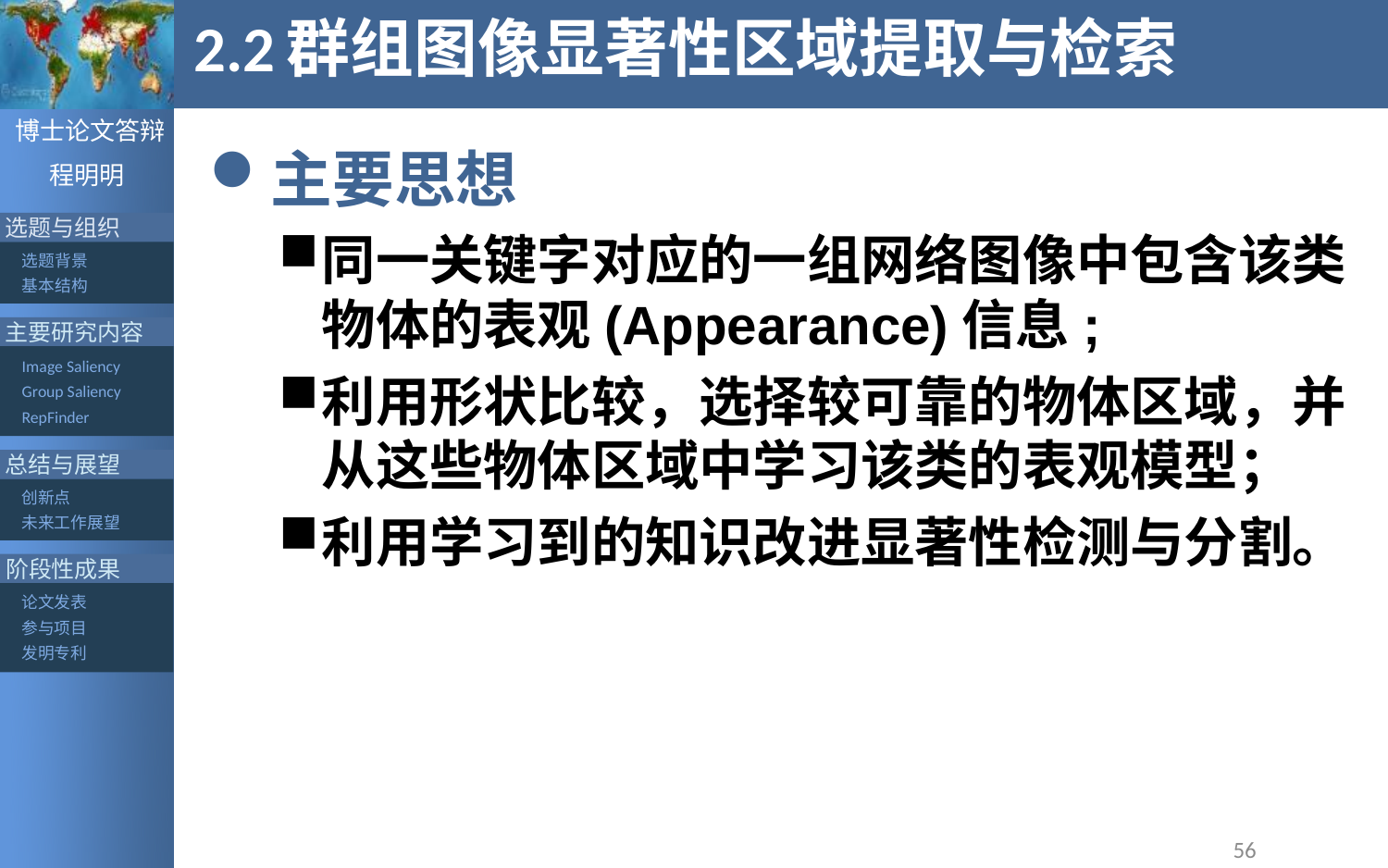

# 2.2群组图像显著性区域提取与检索
主要思想
同一关键字对应的一组网络图像中包含该类物体的表观(Appearance)信息;
利用形状比较，选择较可靠的物体区域，并从这些物体区域中学习该类的表观模型；
利用学习到的知识改进显著性检测与分割。

56